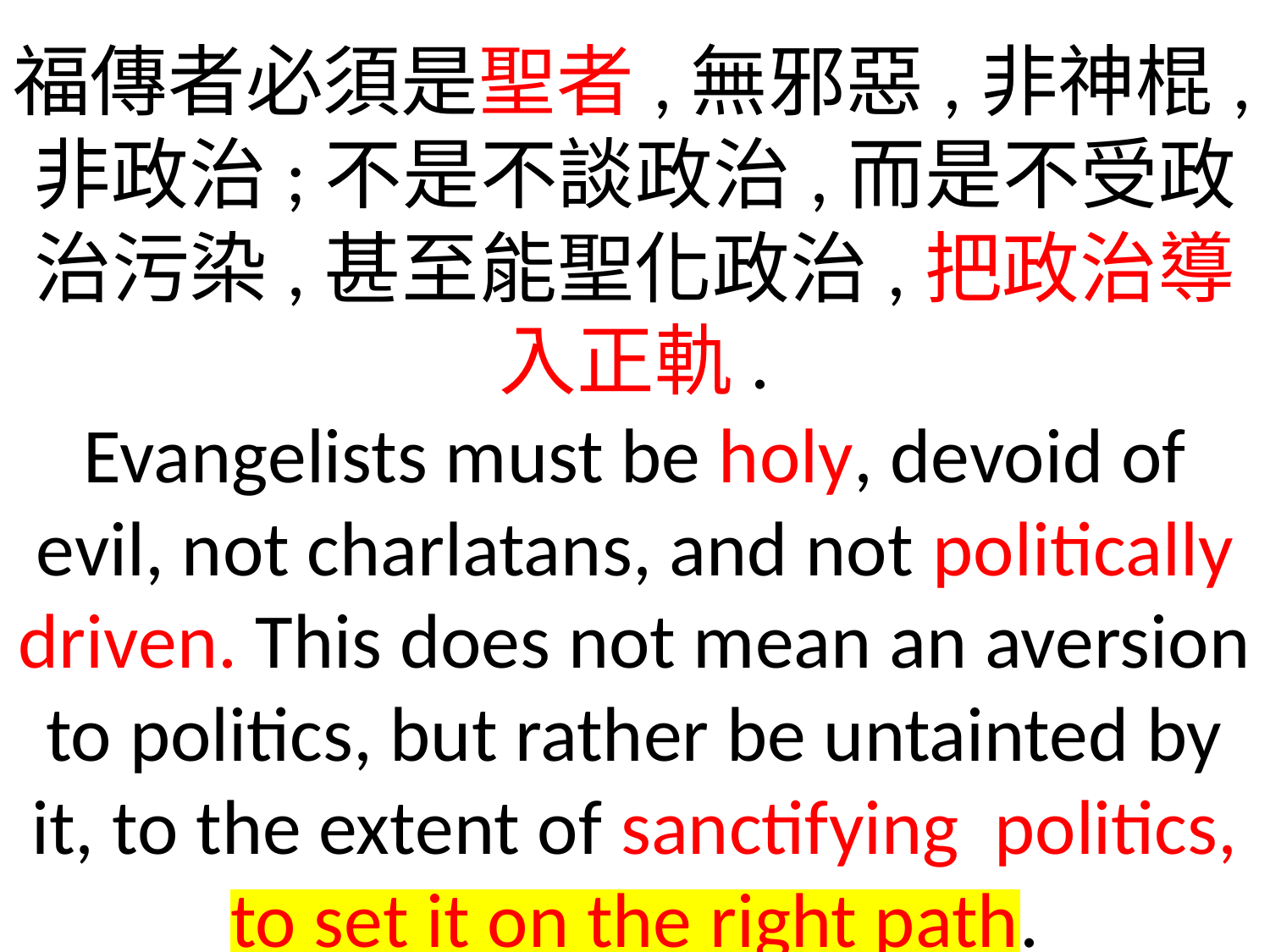

福傳者必須是聖者,無邪惡,非神棍,非政治;不是不談政治,而是不受政治污染,甚至能聖化政治,把政治導入正軌.
Evangelists must be holy, devoid of evil, not charlatans, and not politically driven. This does not mean an aversion to politics, but rather be untainted by it, to the extent of sanctifying  politics, to set it on the right path.